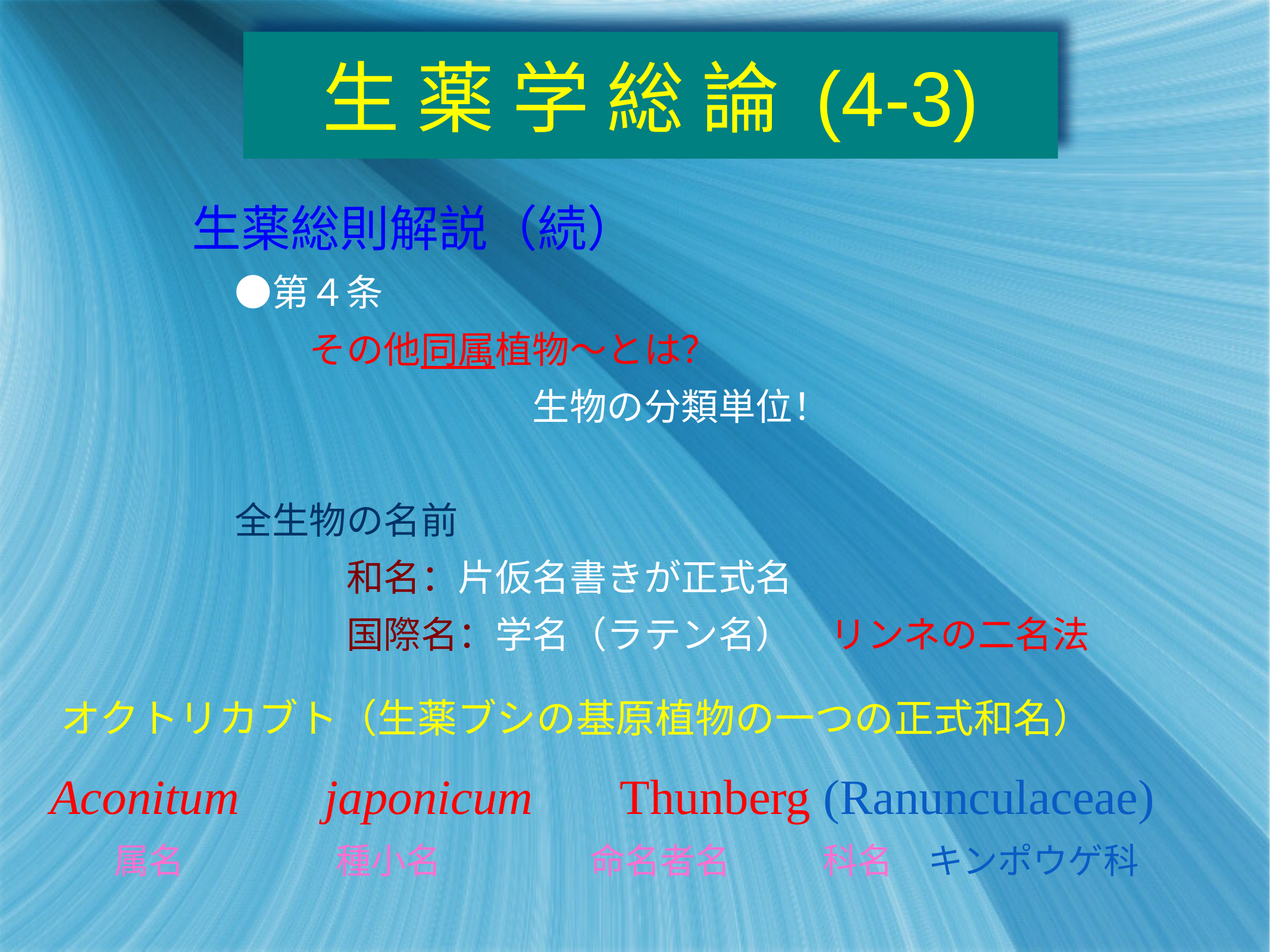

# 生 薬 学 総 論 (4-3)
　生薬総則解説（続）
　　●第４条
　　　　その他同属植物〜とは？
　　　　　　　　　　生物の分類単位！

　　全生物の名前
　　　　　和名：片仮名書きが正式名
　　　　　国際名：学名（ラテン名）　リンネの二名法

オクトリカブト（生薬ブシの基原植物の一つの正式和名）
Aconitum 　japonicum 　Thunberg (Ranunculaceae)
属名
種小名
命名者名
科名　キンポウゲ科